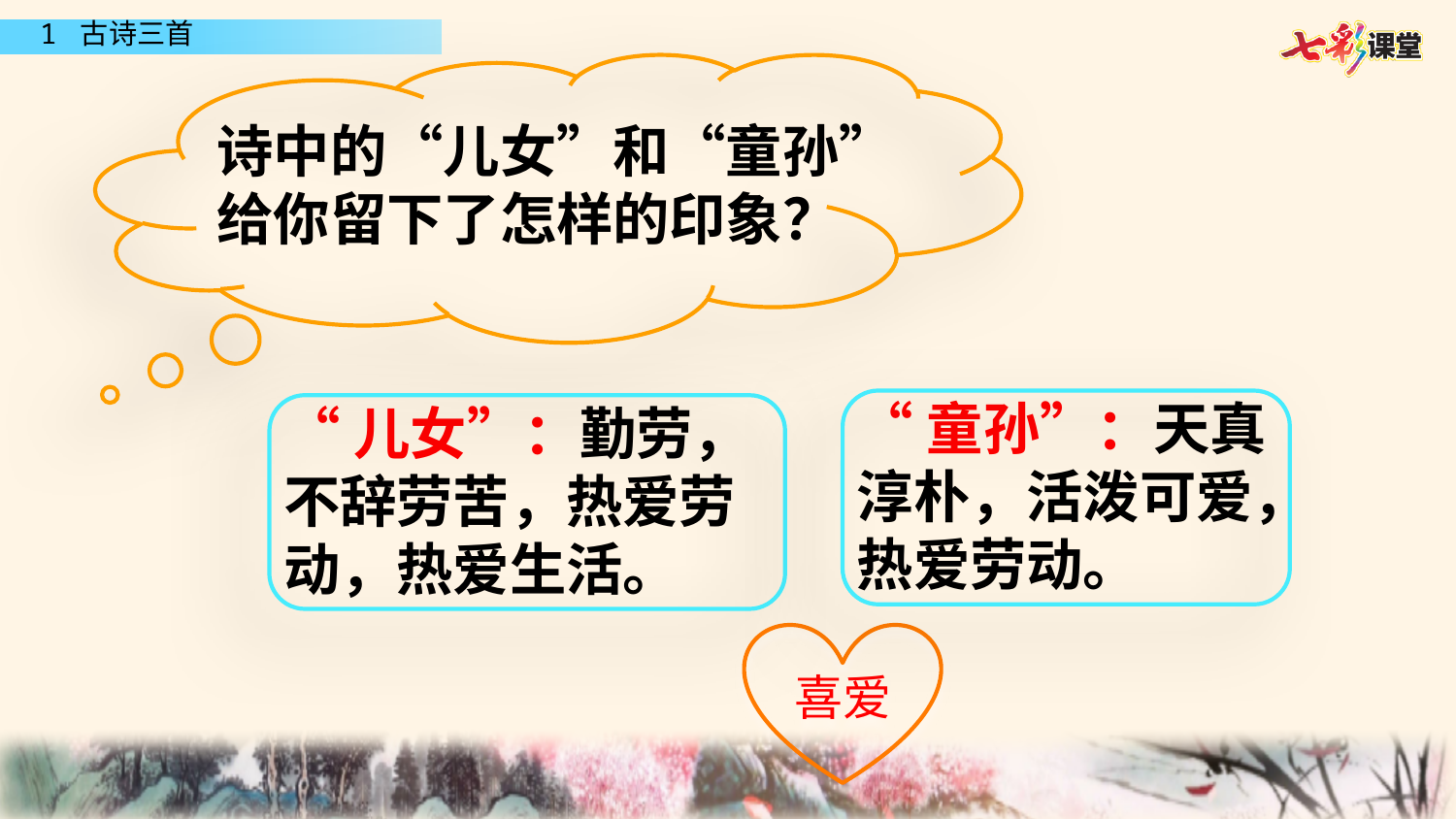

诗中的“儿女”和“童孙” 给你留下了怎样的印象？
“童孙”：天真淳朴，活泼可爱，热爱劳动。

“儿女”：勤劳，不辞劳苦，热爱劳动，热爱生活。

喜爱